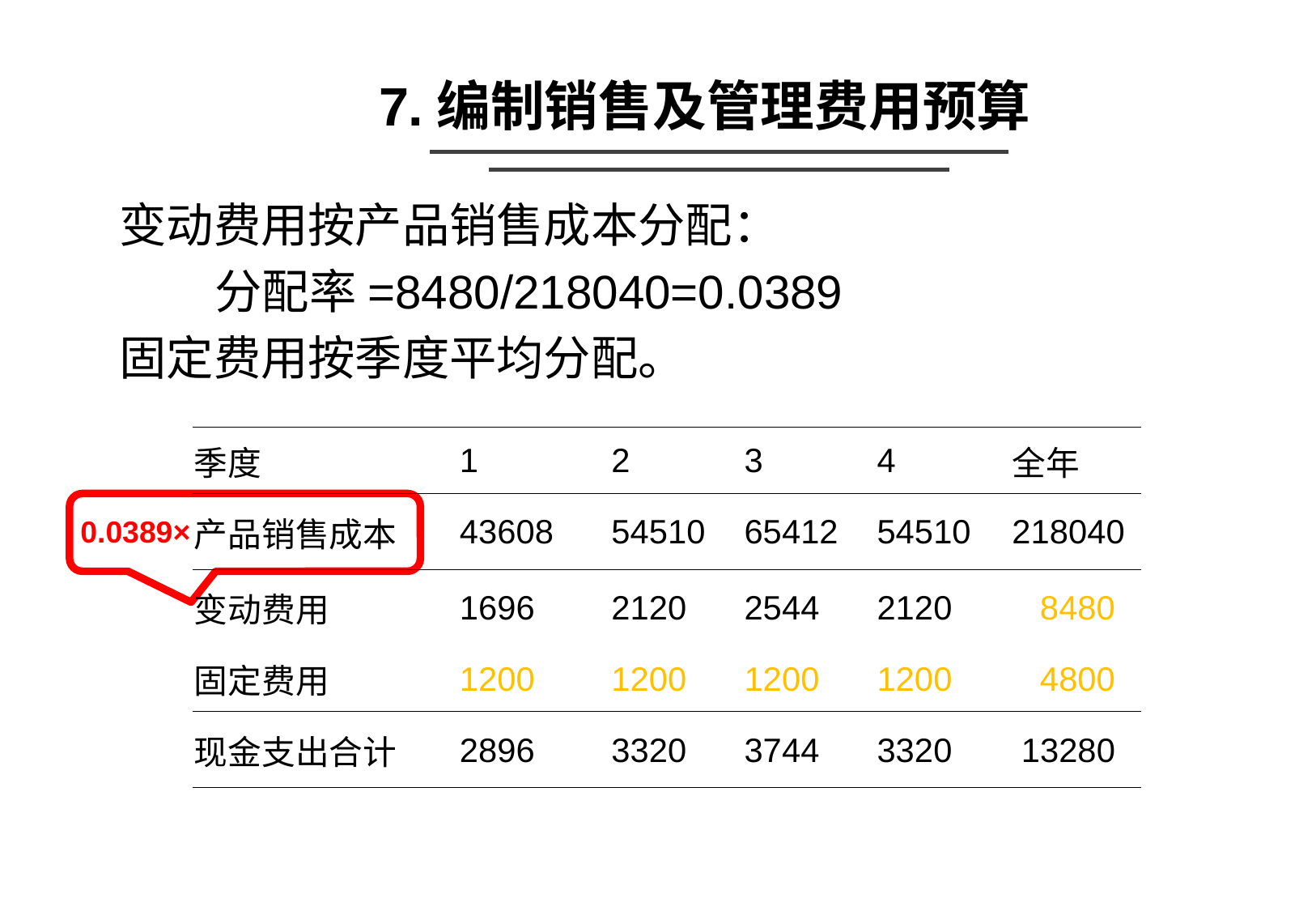

7.编制销售及管理费用预算
变动费用按产品销售成本分配：
        分配率=8480/218040=0.0389
固定费用按季度平均分配。
| 季度 | 1 | 2 | 3 | 4 | 全年 |
| --- | --- | --- | --- | --- | --- |
| 产品销售成本 | 43608 | 54510 | 65412 | 54510 | 218040 |
| 变动费用 | 1696 | 2120 | 2544 | 2120 | 8480 |
| 固定费用 | 1200 | 1200 | 1200 | 1200 | 4800 |
| 现金支出合计 | 2896 | 3320 | 3744 | 3320 | 13280 |

0.0389×